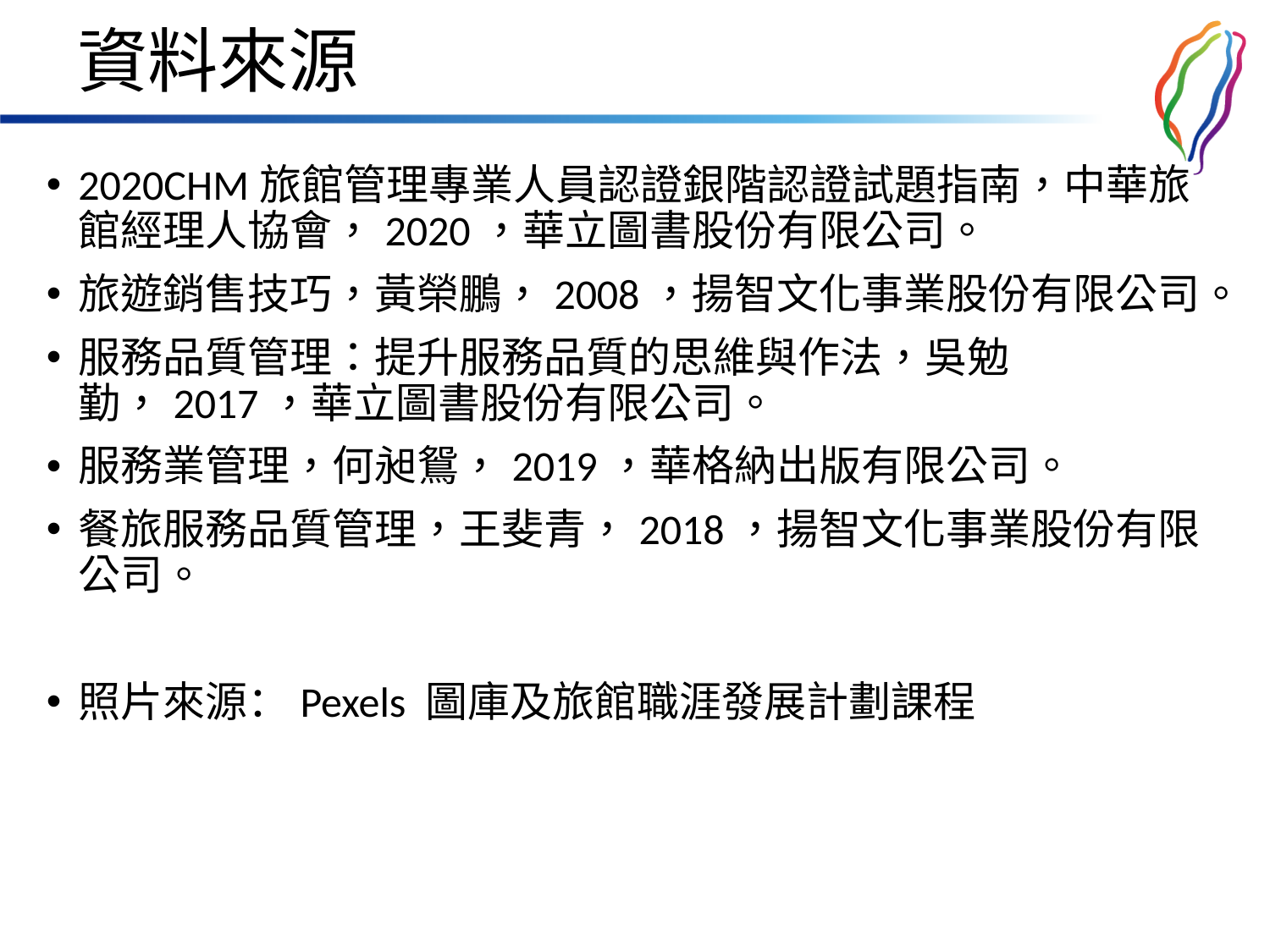

# 資料來源
2020CHM旅館管理專業人員認證銀階認證試題指南，中華旅館經理人協會，2020，華立圖書股份有限公司。
旅遊銷售技巧，黃榮鵬，2008，揚智文化事業股份有限公司。
服務品質管理：提升服務品質的思維與作法，吳勉勤，2017，華立圖書股份有限公司。
服務業管理，何昶鴛，2019，華格納出版有限公司。
餐旅服務品質管理，王斐青，2018，揚智文化事業股份有限公司。

照片來源：Pexels 圖庫及旅館職涯發展計劃課程